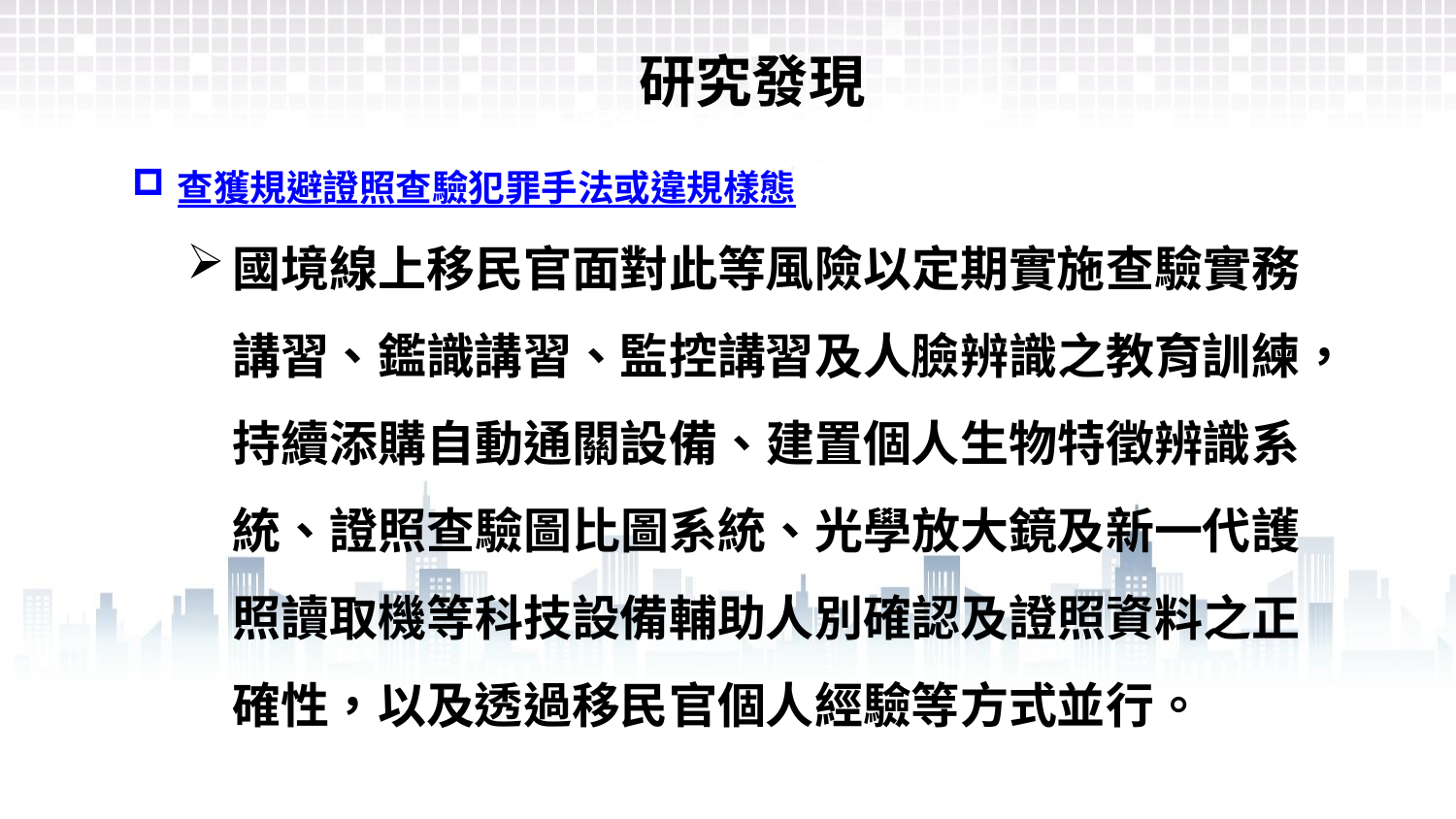

研究發現
查獲規避證照查驗犯罪手法或違規樣態
國境線上移民官面對此等風險以定期實施查驗實務講習、鑑識講習、監控講習及人臉辨識之教育訓練，持續添購自動通關設備、建置個人生物特徵辨識系統、證照查驗圖比圖系統、光學放大鏡及新一代護照讀取機等科技設備輔助人別確認及證照資料之正確性，以及透過移民官個人經驗等方式並行。